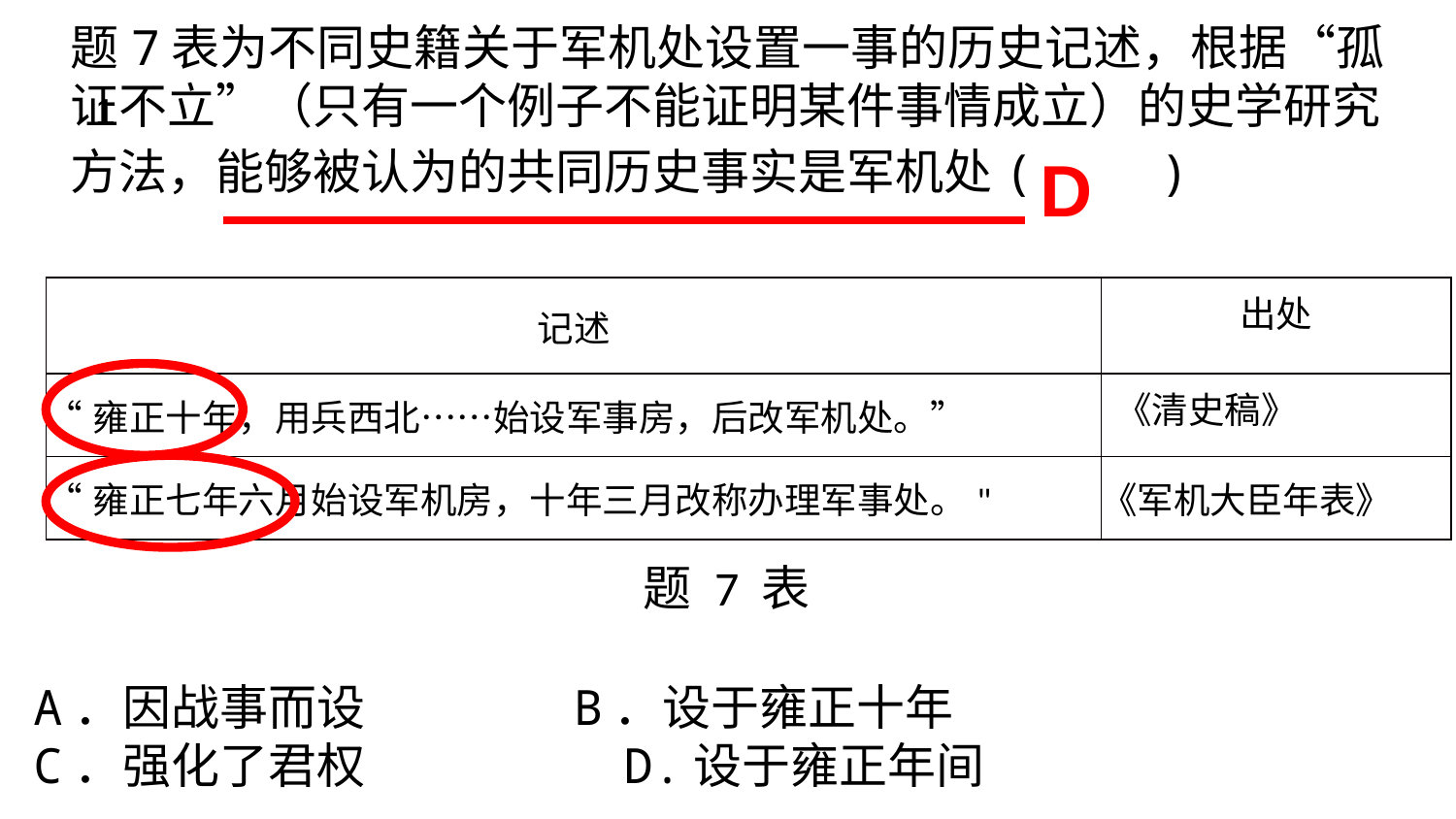

题7表为不同史籍关于军机处设置一事的历史记述，根据“孤证不立”（只有一个例子不能证明某件事情成立）的史学研究方法，能够被认为的共同历史事实是军机处(    )
1
D

| 记述 | 出处 |
| --- | --- |
| “雍正十年，用兵西北……始设军事房，后改军机处。” | 《清史稿》 |
| “雍正七年六月始设军机房，十年三月改称办理军事处。" | 《军机大臣年表》 |

题 7 表
A．因战事而设                  B．设于雍正十年
C．强化了君权	             D.设于雍正年间